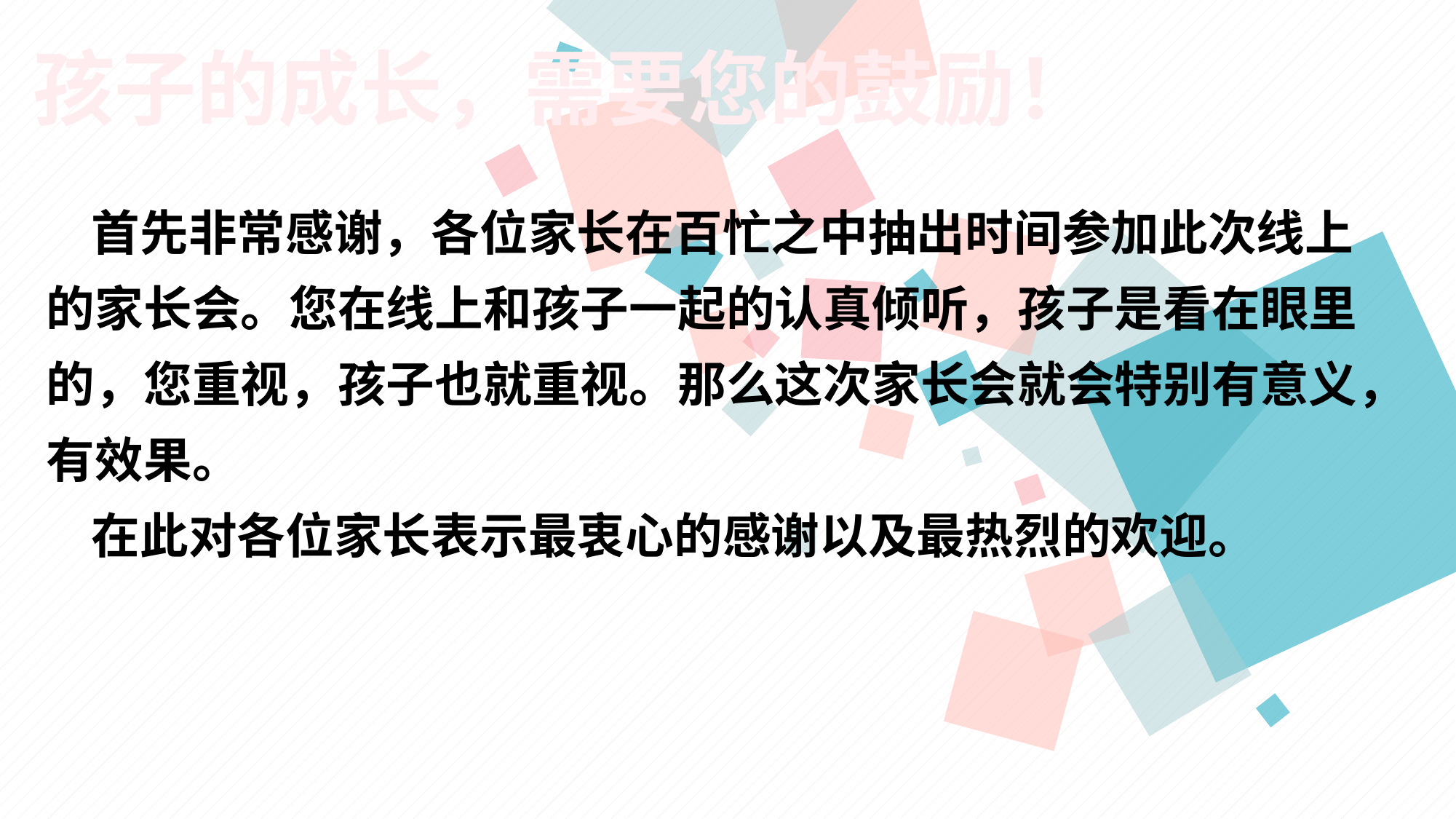

孩子的成长，需要您的鼓励！
   首先非常感谢，各位家长在百忙之中抽出时间参加此次线上的家长会。您在线上和孩子一起的认真倾听，孩子是看在眼里的，您重视，孩子也就重视。那么这次家长会就会特别有意义，有效果。
   在此对各位家长表示最衷心的感谢以及最热烈的欢迎。